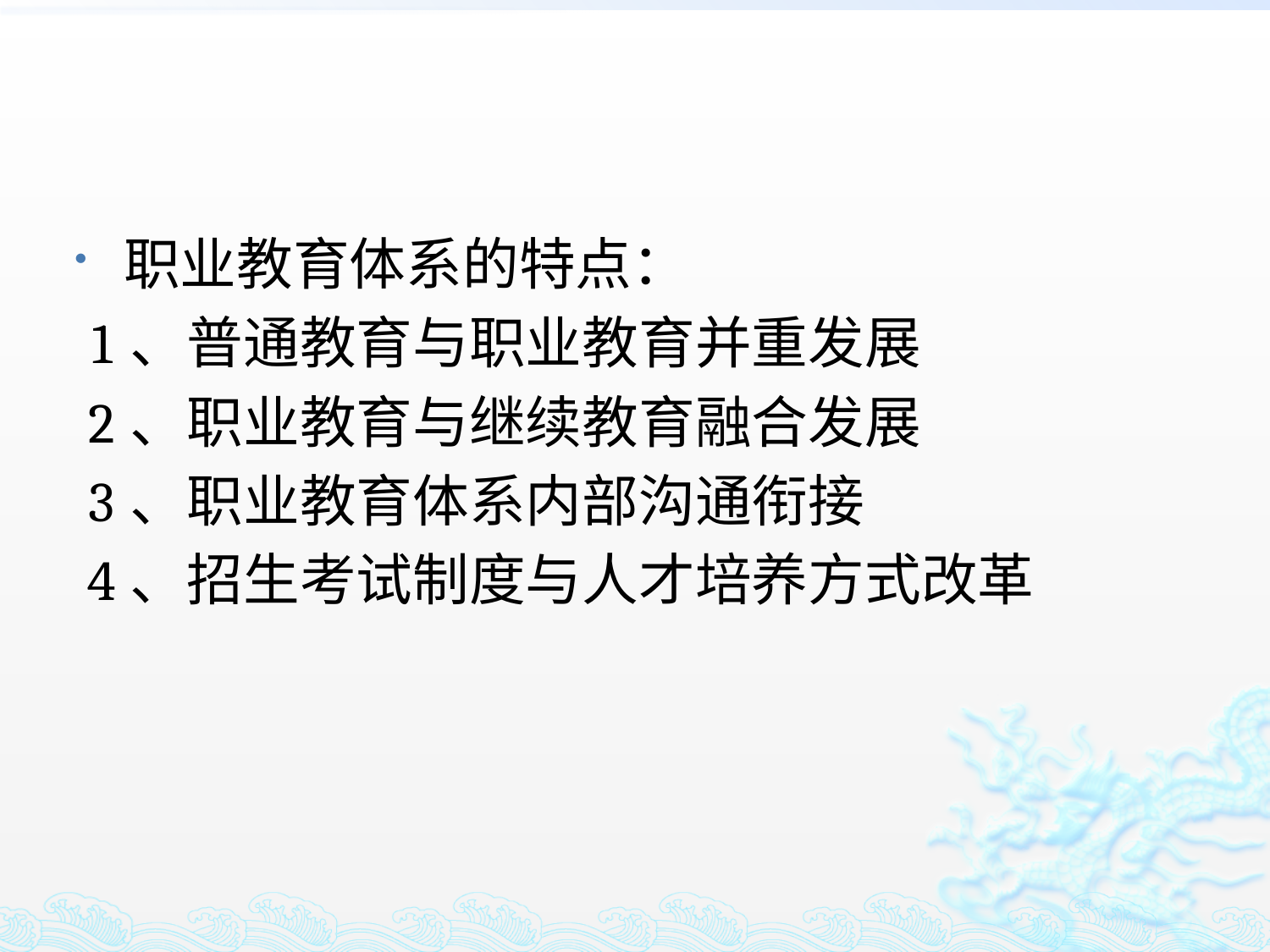

#
职业教育体系的特点：
1、普通教育与职业教育并重发展
2、职业教育与继续教育融合发展
3、职业教育体系内部沟通衔接
4、招生考试制度与人才培养方式改革